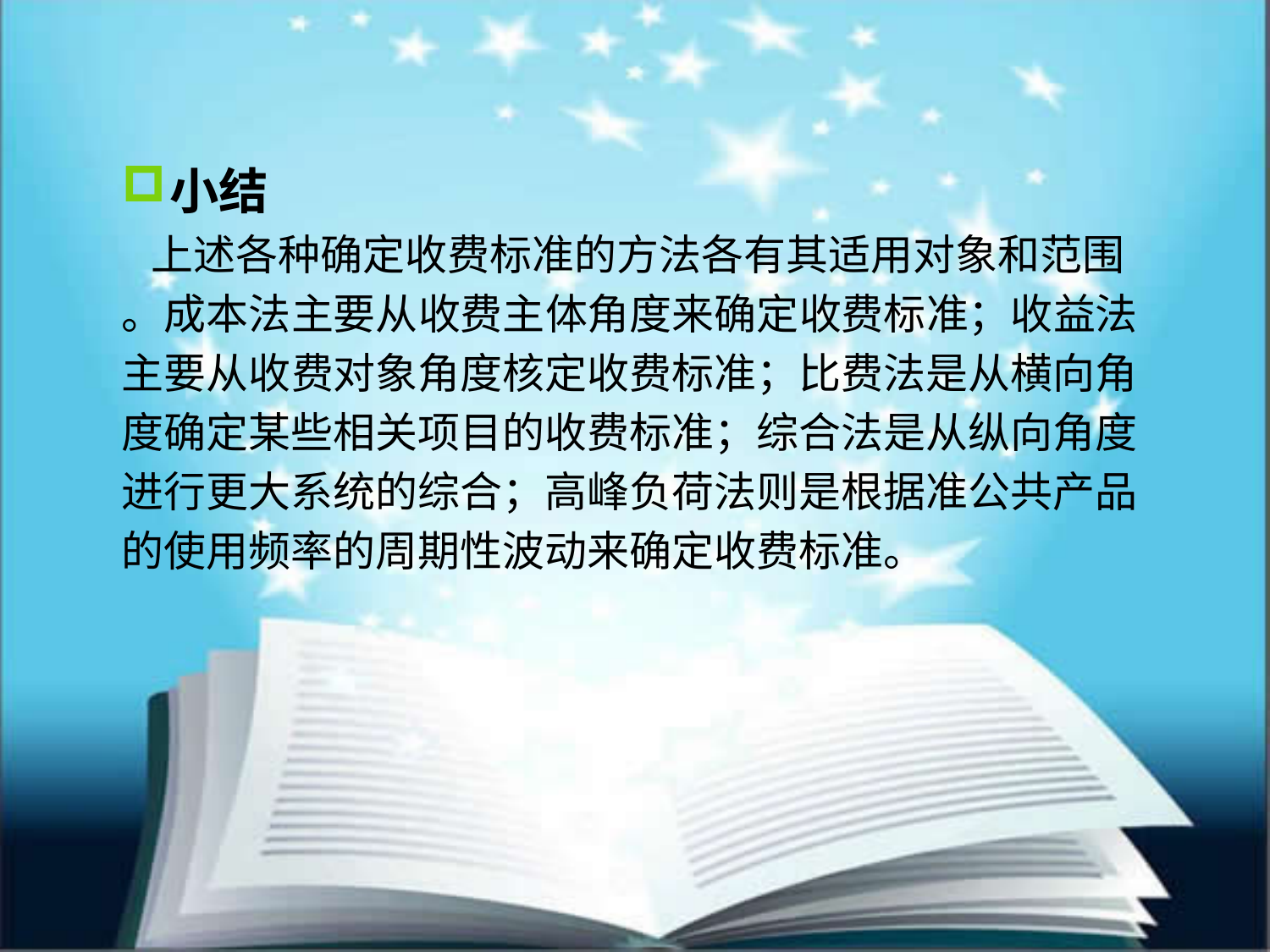

小结
  上述各种确定收费标准的方法各有其适用对象和范围
。成本法主要从收费主体角度来确定收费标准；收益法
主要从收费对象角度核定收费标准；比费法是从横向角
度确定某些相关项目的收费标准；综合法是从纵向角度
进行更大系统的综合；高峰负荷法则是根据准公共产品
的使用频率的周期性波动来确定收费标准。